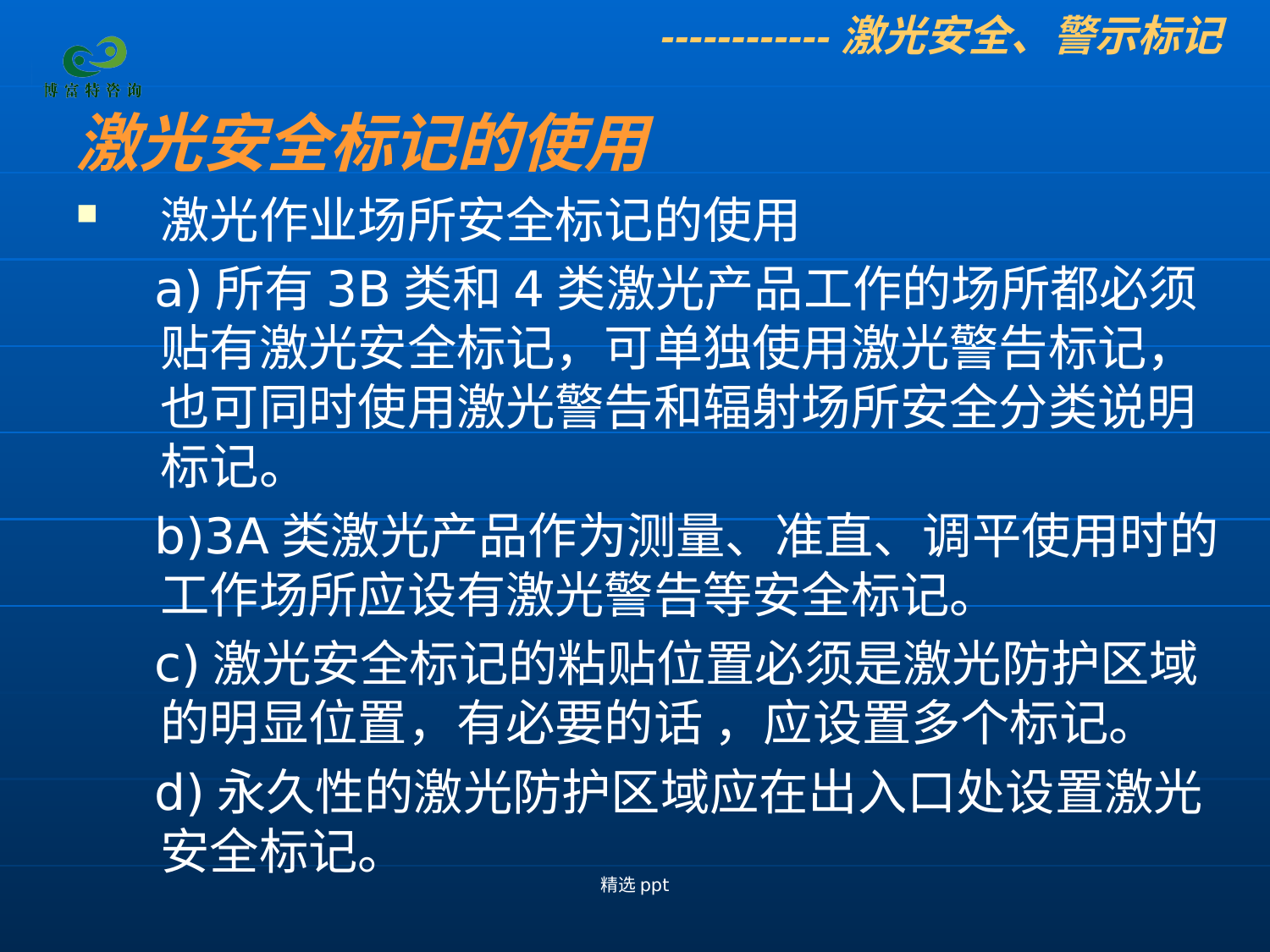

------------激光安全、警示标记
激光安全标记的使用
激光作业场所安全标记的使用
     a)所有3B类和4类激光产品工作的场所都必须贴有激光安全标记，可单独使用激光警告标记，也可同时使用激光警告和辐射场所安全分类说明标记。
     b)3A类激光产品作为测量、准直、调平使用时的工作场所应设有激光警告等安全标记。
     c)激光安全标记的粘贴位置必须是激光防护区域的明显位置，有必要的话 ，应设置多个标记。
     d)永久性的激光防护区域应在出入口处设置激光安全标记。

55
精选ppt